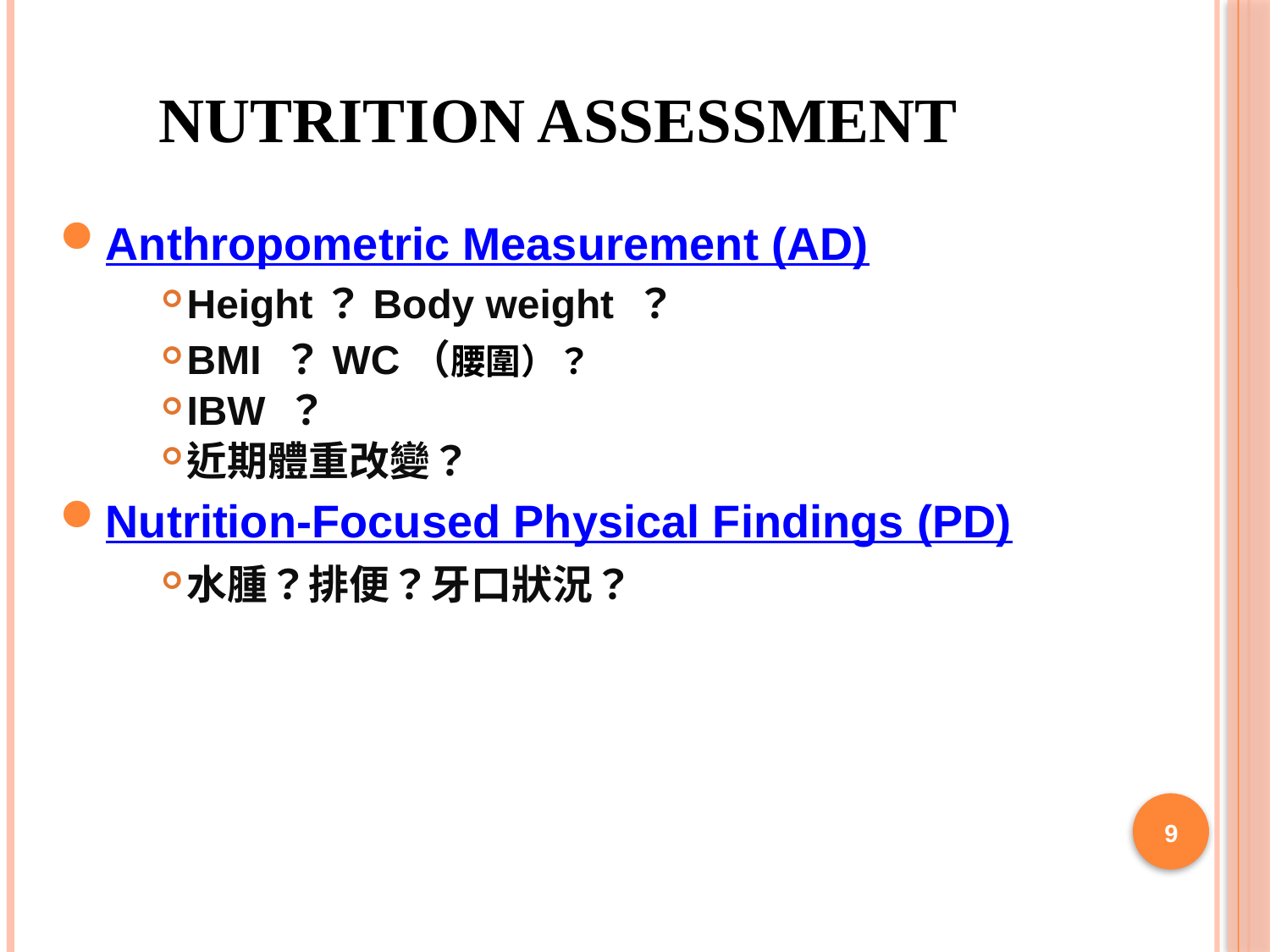

# Nutrition Assessment
Anthropometric Measurement (AD)
Height？Body weight ？
BMI ？WC（腰圍）？
IBW ？
近期體重改變？
Nutrition-Focused Physical Findings (PD)
水腫？排便？牙口狀況？
9